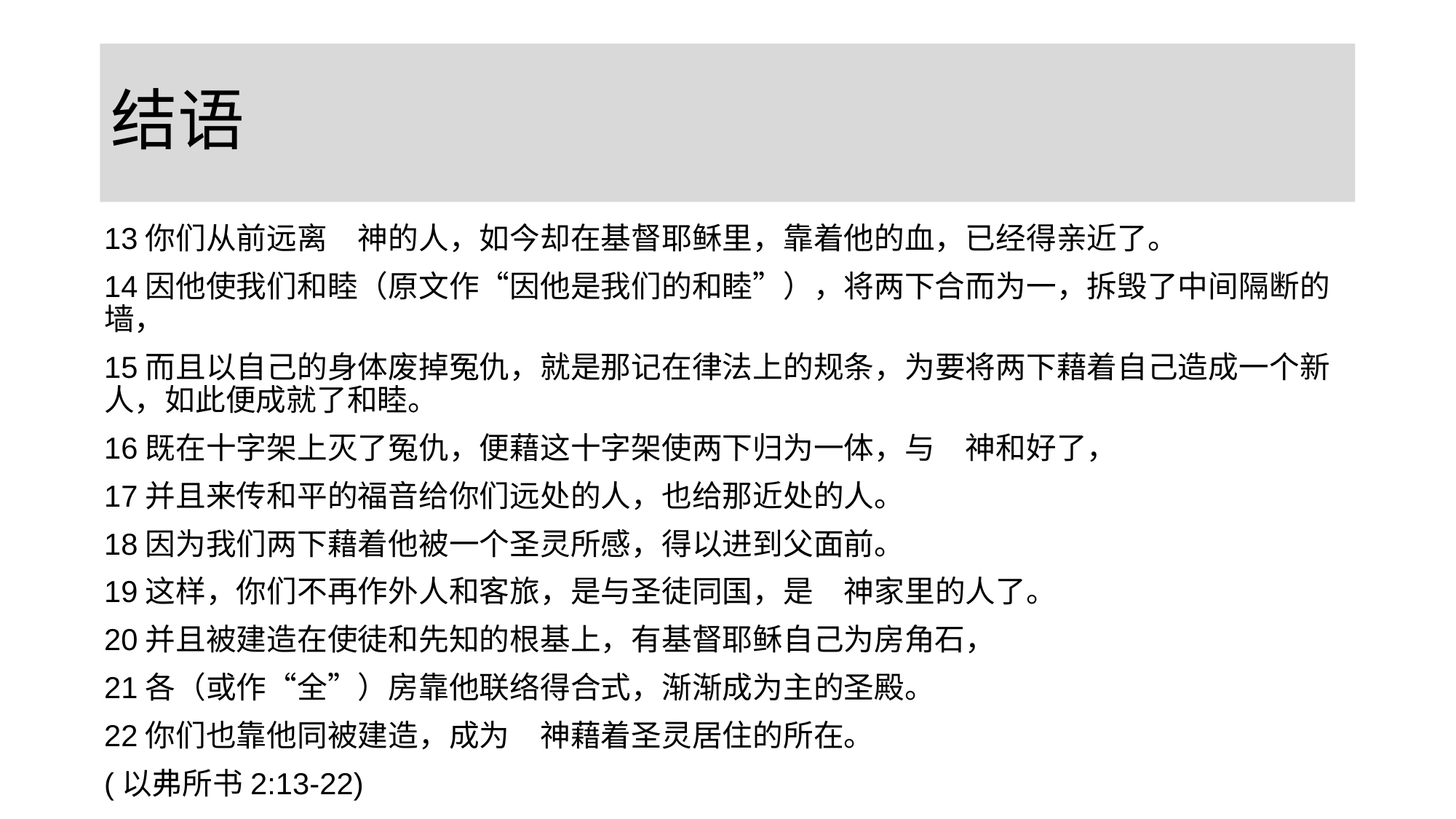

# 结语
13你们从前远离　神的人，如今却在基督耶稣里，靠着他的血，已经得亲近了。
14因他使我们和睦（原文作“因他是我们的和睦”），将两下合而为一，拆毁了中间隔断的墙，
15而且以自己的身体废掉冤仇，就是那记在律法上的规条，为要将两下藉着自己造成一个新人，如此便成就了和睦。
16既在十字架上灭了冤仇，便藉这十字架使两下归为一体，与　神和好了，
17并且来传和平的福音给你们远处的人，也给那近处的人。
18因为我们两下藉着他被一个圣灵所感，得以进到父面前。
19这样，你们不再作外人和客旅，是与圣徒同国，是　神家里的人了。
20并且被建造在使徒和先知的根基上，有基督耶稣自己为房角石，
21各（或作“全”）房靠他联络得合式，渐渐成为主的圣殿。
22你们也靠他同被建造，成为　神藉着圣灵居住的所在。
(以弗所书2:13-22)